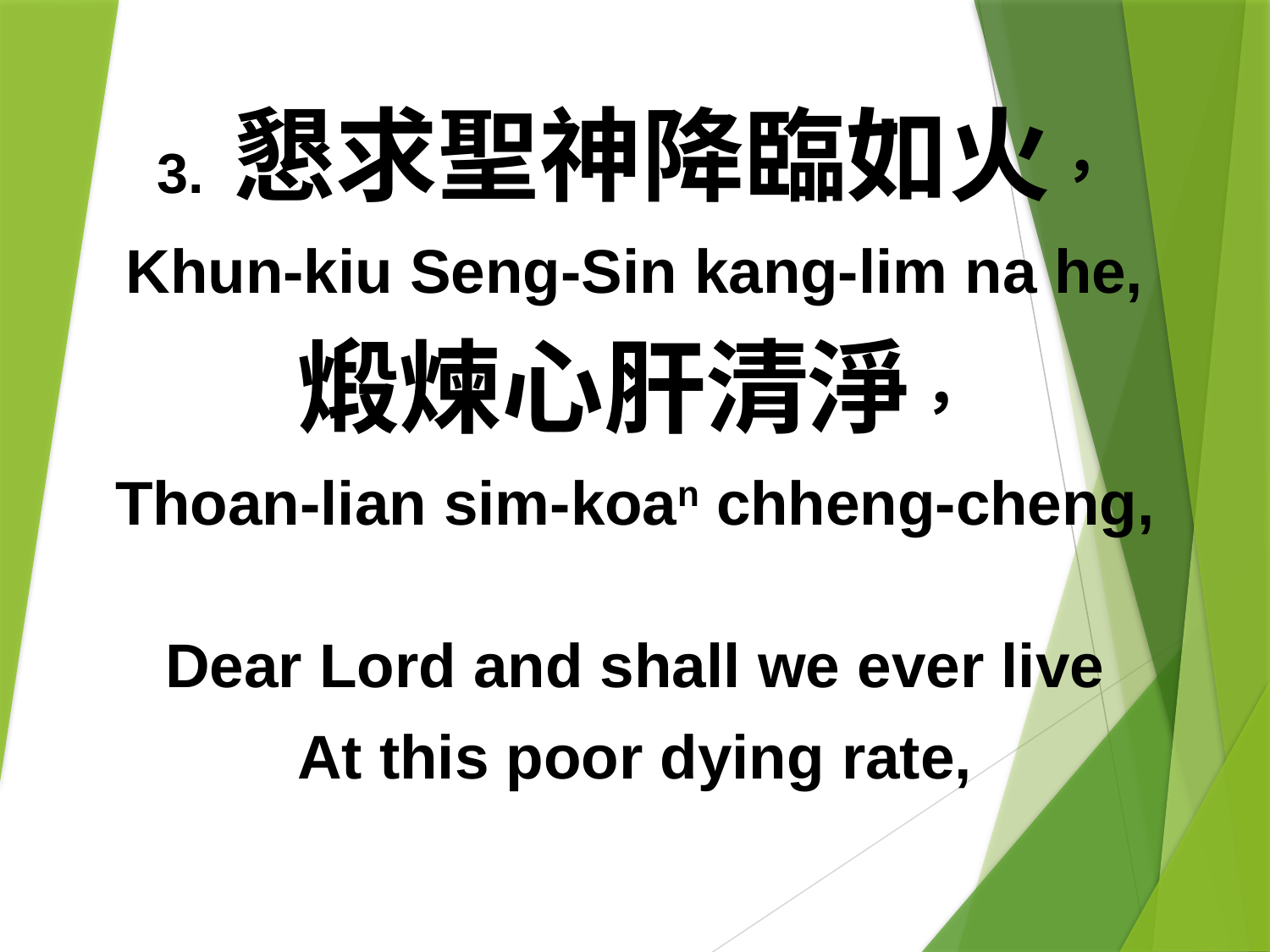

3. 懇求聖神降臨如火，
Khun-kiu Seng-Sin kang-lim na he,
煅煉心肝清淨，
Thoan-lian sim-koan chheng-cheng,

Dear Lord and shall we ever live
At this poor dying rate,